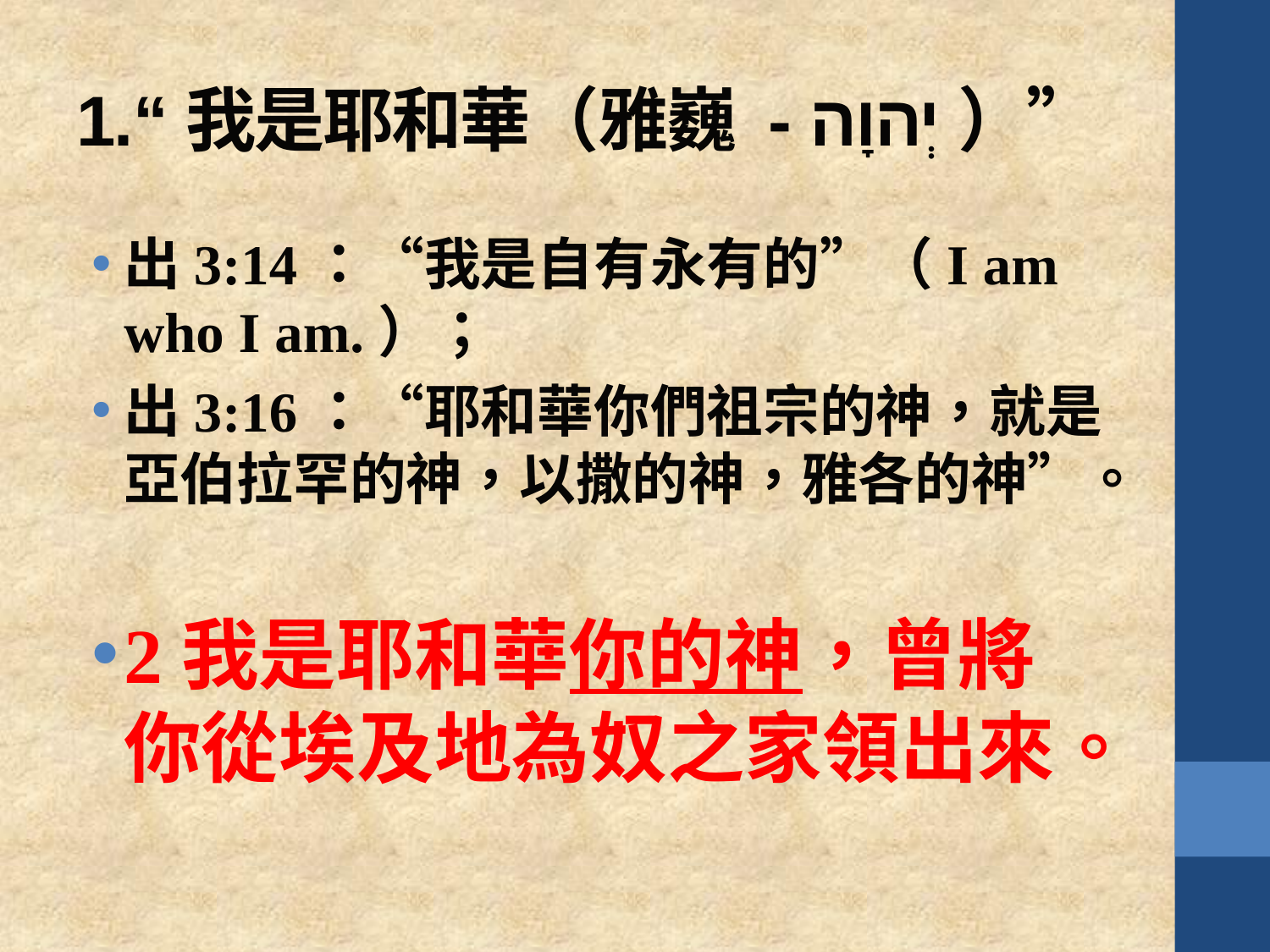

# 1.“我是耶和華（雅巍 - יְהוָה）”
出3:14：“我是自有永有的”（I am who I am.）；
出3:16：“耶和華你們祖宗的神，就是亞伯拉罕的神，以撒的神，雅各的神”。

2我是耶和華你的神，曾將你從埃及地為奴之家領出來。